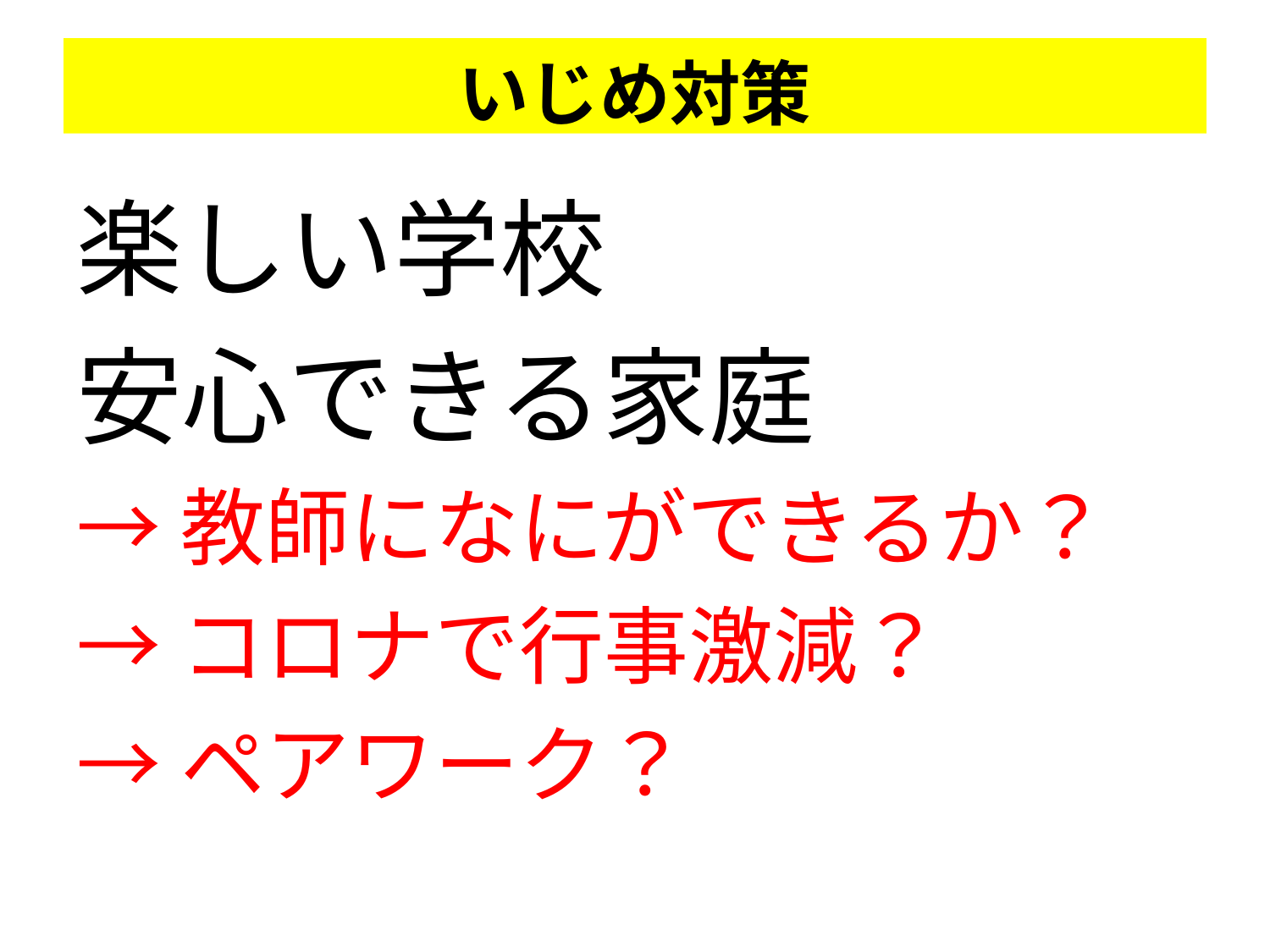

# いじめ対策
楽しい学校
安心できる家庭
→教師になにができるか？
→コロナで行事激減？
→ペアワーク？